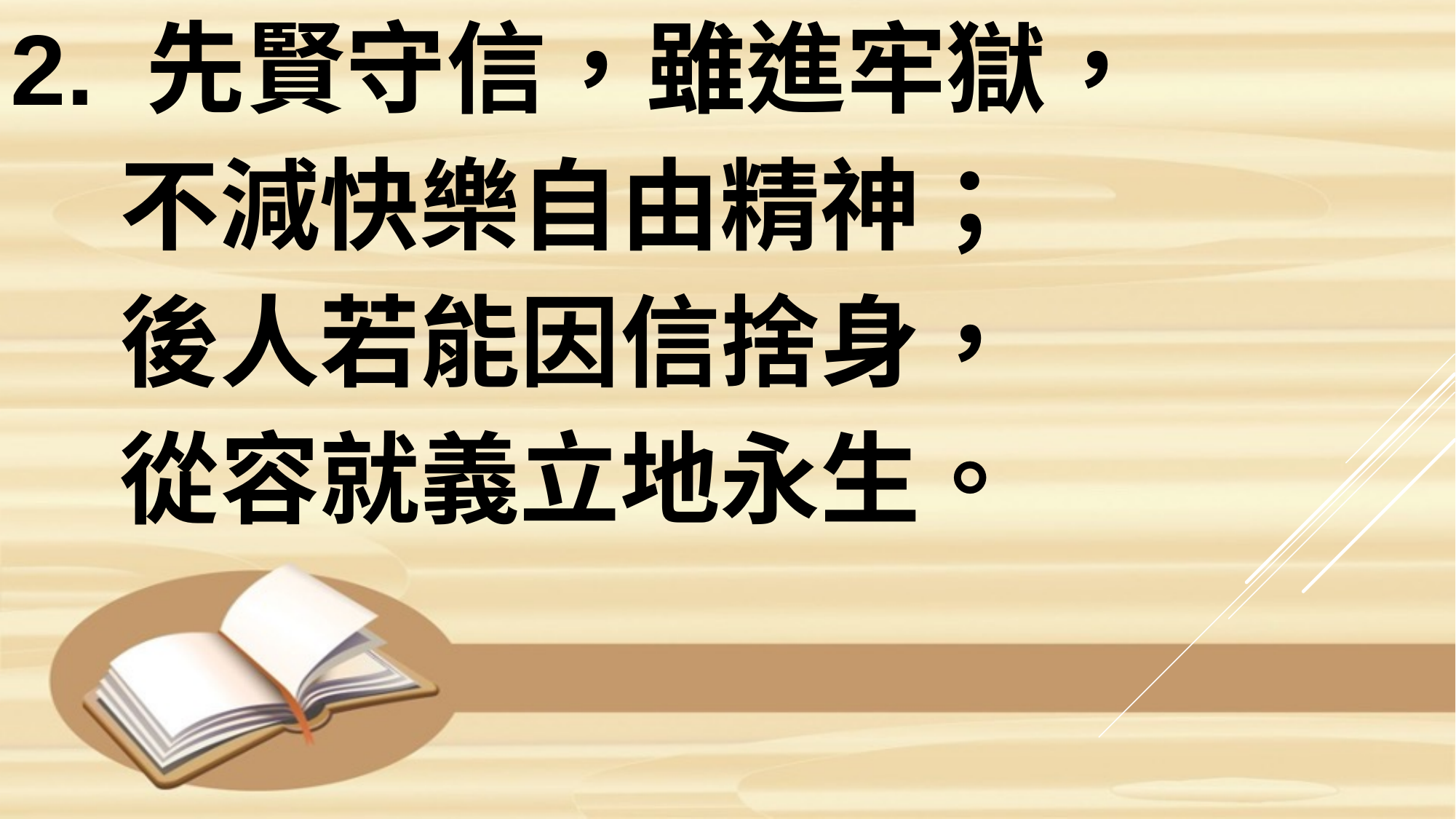

2. 先賢守信，雖進牢獄，
	不減快樂自由精神；
	後人若能因信捨身，
   	從容就義立地永生。